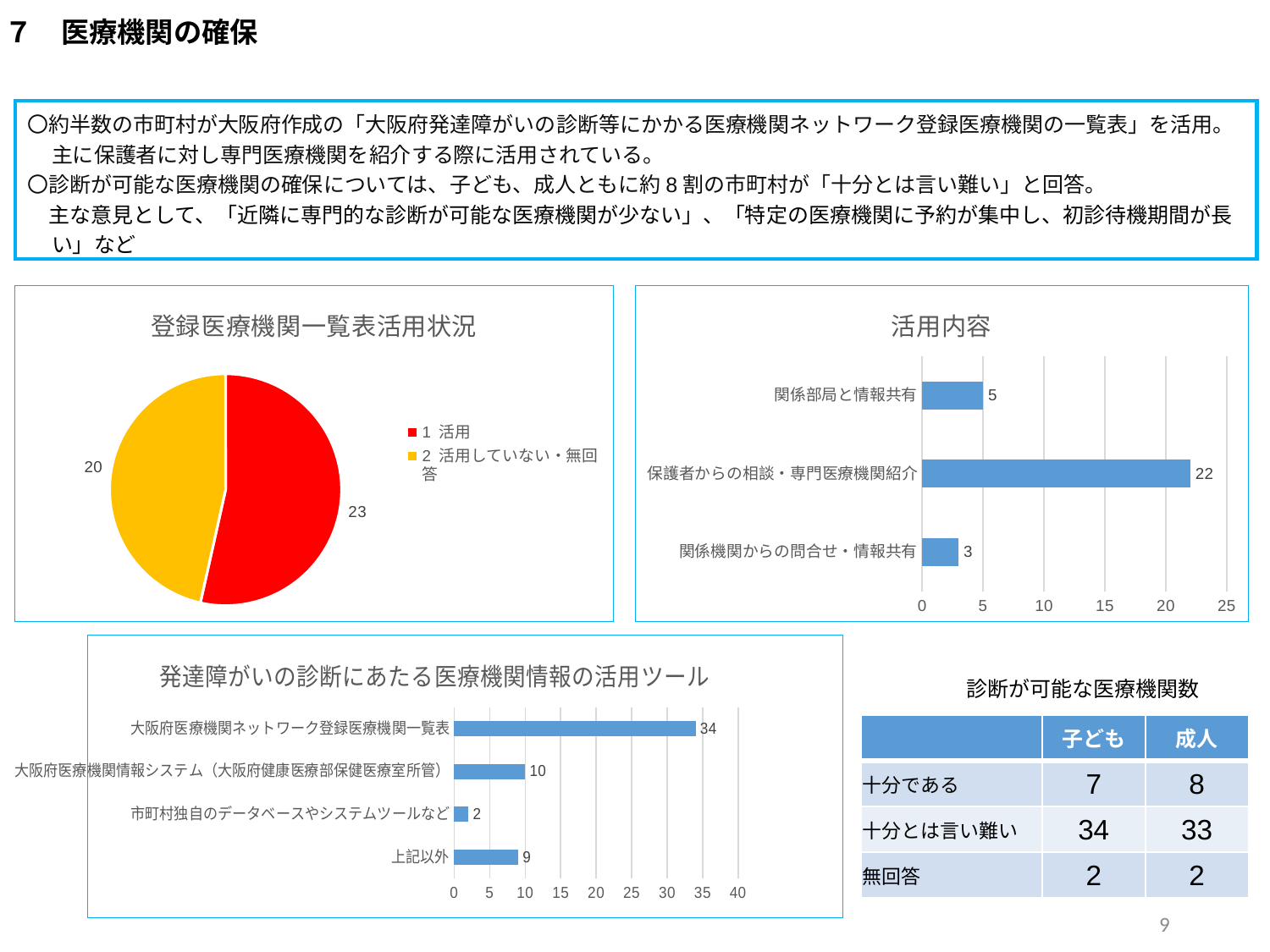

# ７　医療機関の確保
〇約半数の市町村が大阪府作成の「大阪府発達障がいの診断等にかかる医療機関ネットワーク登録医療機関の一覧表」を活用。主に保護者に対し専門医療機関を紹介する際に活用されている。
〇診断が可能な医療機関の確保については、子ども、成人ともに約8割の市町村が「十分とは言い難い」と回答。
　主な意見として、「近隣に専門的な診断が可能な医療機関が少ない」、「特定の医療機関に予約が集中し、初診待機期間が長い」など

### Chart: 登録医療機関一覧表活用状況

| Category |  |
|---|---|
| 活用 | 23.0 |
| 活用していない・無回答 | 20.0 |

### Chart: 活用内容

| Category |  |
|---|---|
| 関係機関からの問合せ・情報共有 | 3.0 |
| 保護者からの相談・専門医療機関紹介 | 22.0 |
| 関係部局と情報共有 | 5.0 |

### Chart: 発達障がいの診断にあたる医療機関情報の活用ツール

| Category |  |
|---|---|
| 上記以外 | 9.0 |
| 市町村独自のデータベースやシステムツールなど | 2.0 |
| 大阪府医療機関情報システム（大阪府健康医療部保健医療室所管） | 10.0 |
| 大阪府医療機関ネットワーク登録医療機関一覧表 | 34.0 |
診断が可能な医療機関数
|  | 子ども | 成人 |
| --- | --- | --- |
| 十分である | 7 | 8 |
| 十分とは言い難い | 34 | 33 |
| 無回答 | 2 | 2 |
9